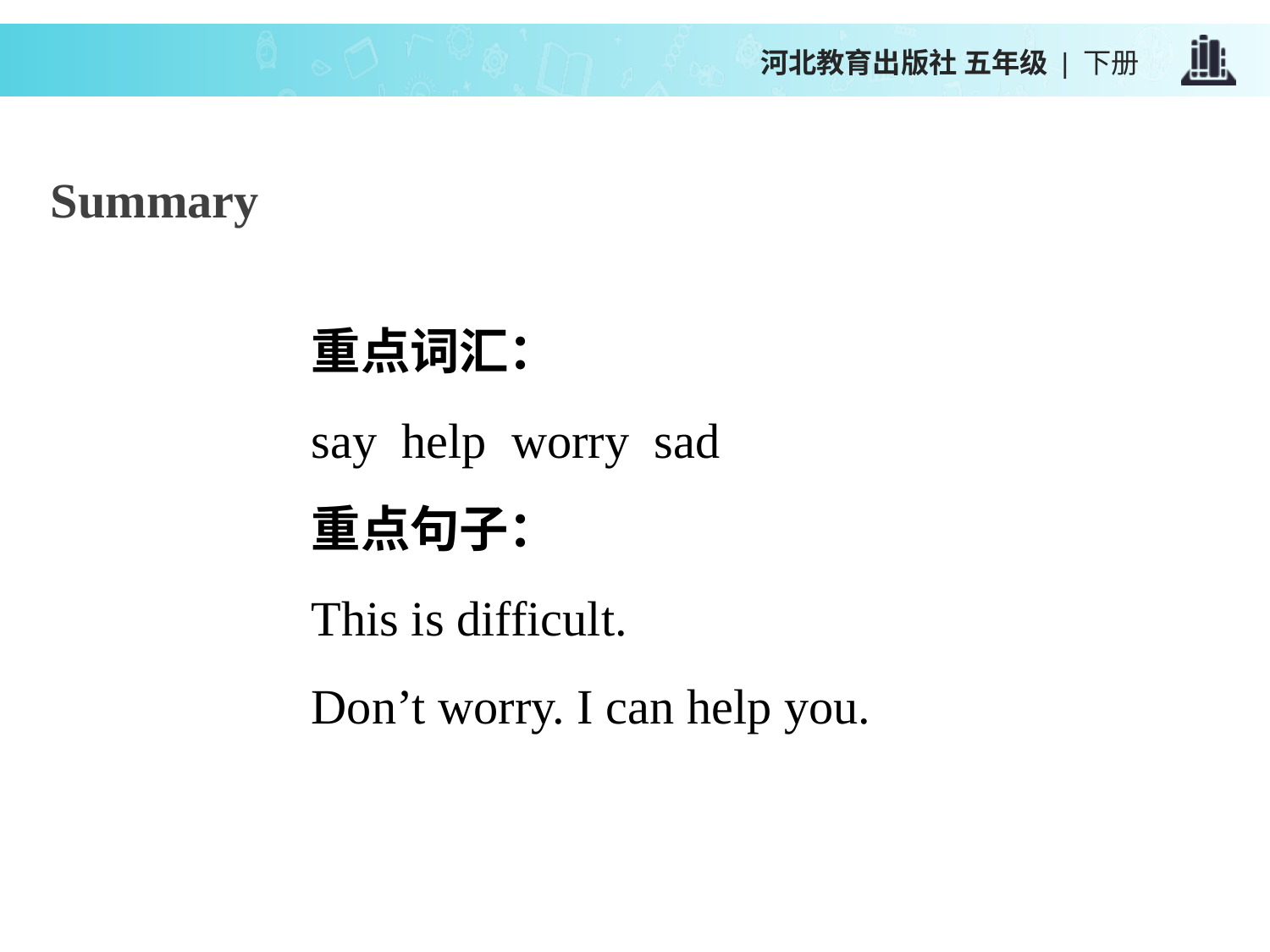

河北教育出版社 五年级 | 下册
Summary
重点词汇：
say  help  worry  sad
重点句子：
This is difficult.
Don’t worry. I can help you.